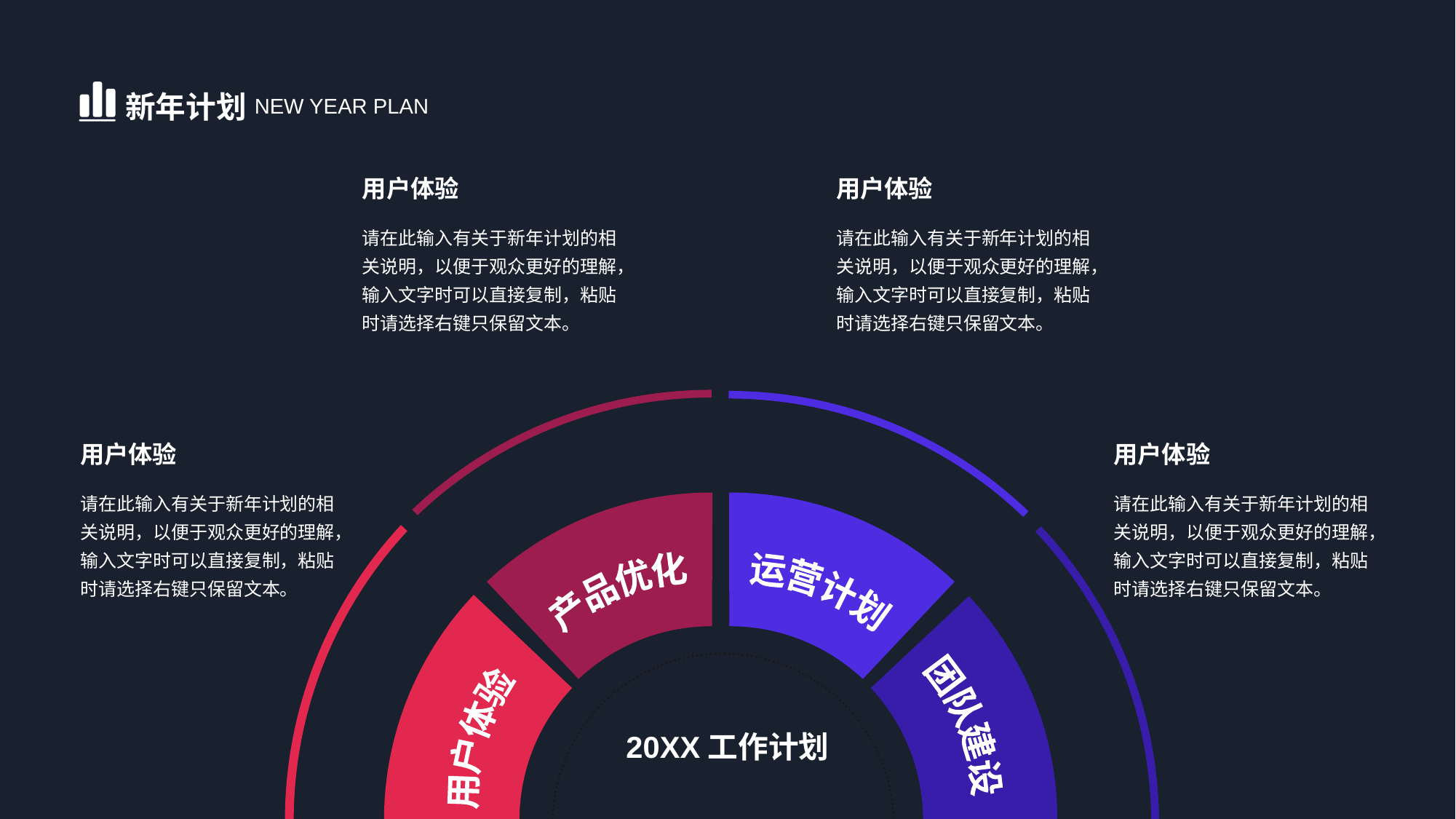

新年计划
NEW YEAR PLAN
用户体验
用户体验
请在此输入有关于新年计划的相关说明，以便于观众更好的理解，输入文字时可以直接复制，粘贴时请选择右键只保留文本。
请在此输入有关于新年计划的相关说明，以便于观众更好的理解，输入文字时可以直接复制，粘贴时请选择右键只保留文本。

用户体验
用户体验
请在此输入有关于新年计划的相关说明，以便于观众更好的理解，输入文字时可以直接复制，粘贴时请选择右键只保留文本。
请在此输入有关于新年计划的相关说明，以便于观众更好的理解，输入文字时可以直接复制，粘贴时请选择右键只保留文本。

产品优化
运营计划

用户体验
团队建设
20XX工作计划